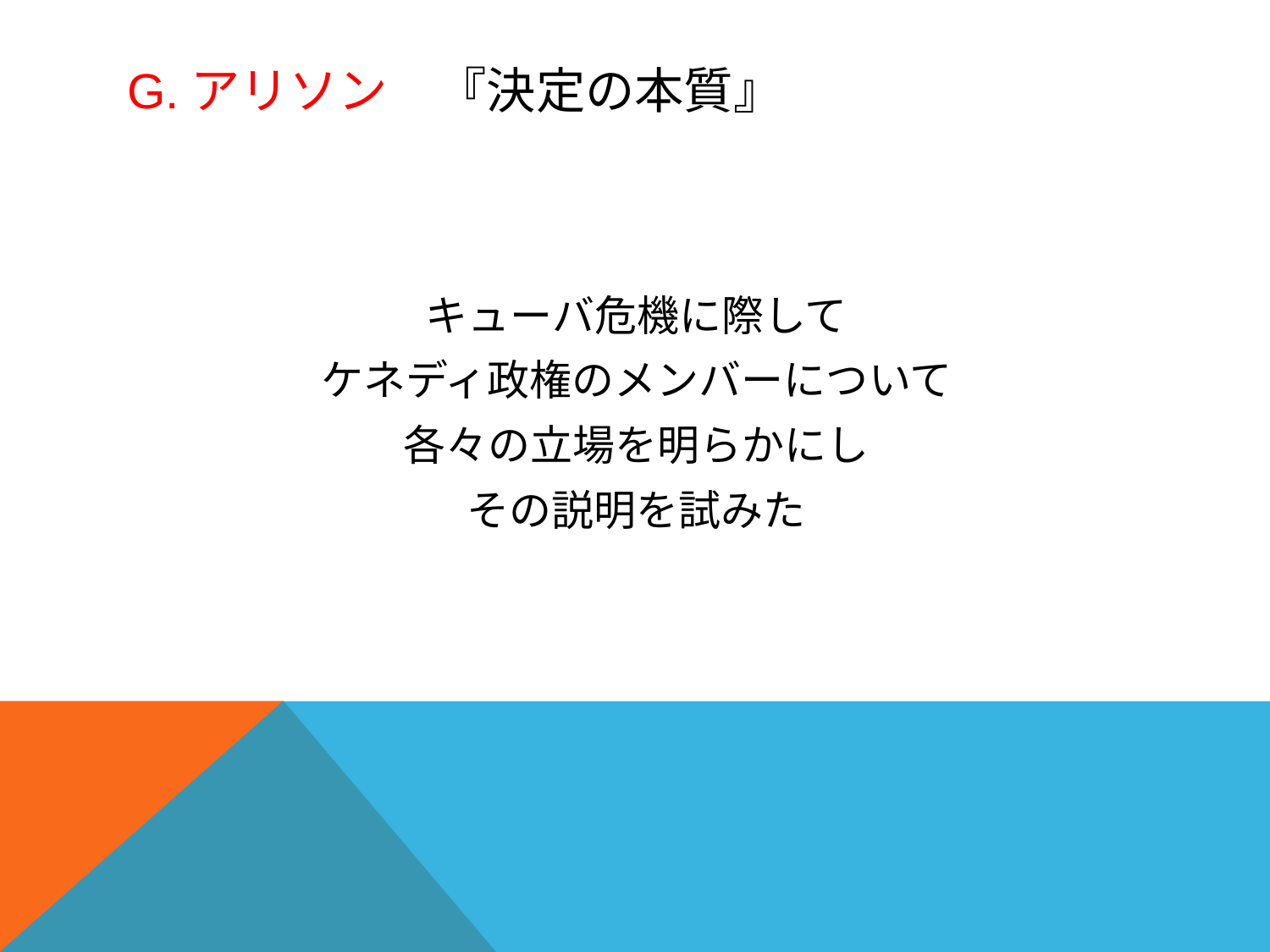

# G.アリソン　『決定の本質』

キューバ危機に際して
ケネディ政権のメンバーについて
各々の立場を明らかにし
その説明を試みた